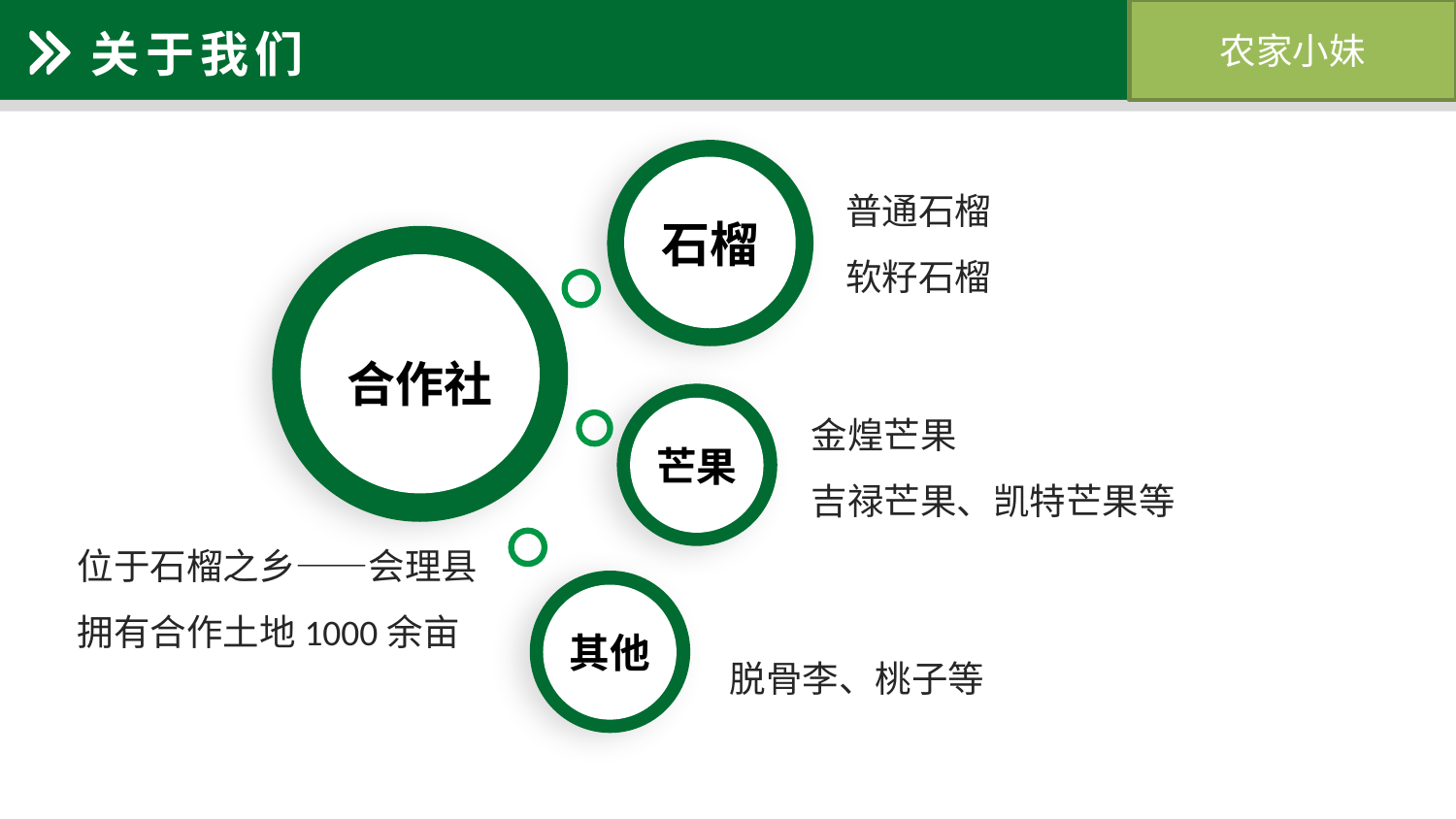

农家小妹

关于我们

石榴
普通石榴
软籽石榴

合作社

金煌芒果
吉禄芒果、凯特芒果等
芒果

位于石榴之乡——会理县
拥有合作土地1000余亩

其他
脱骨李、桃子等